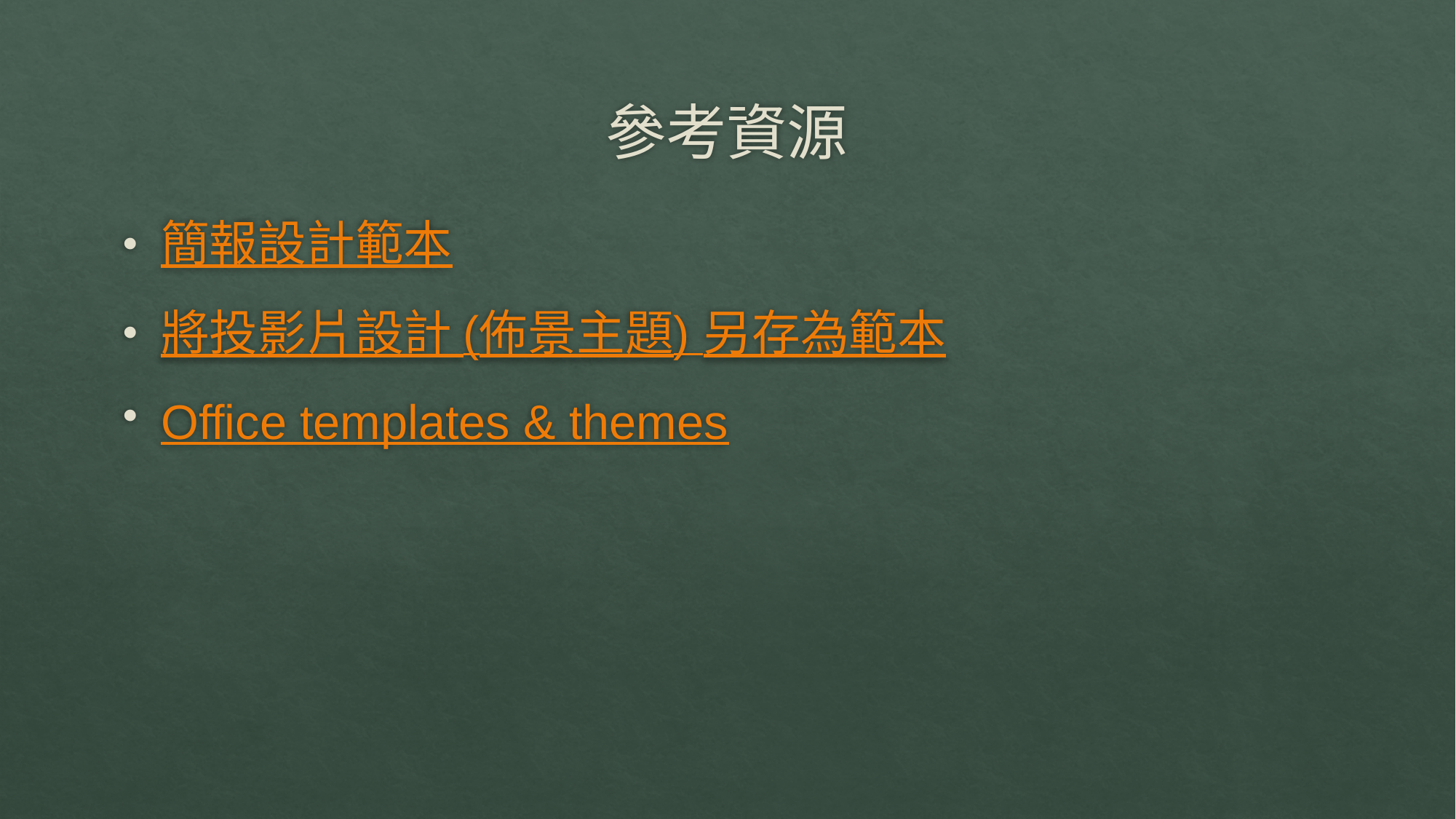

# 參考資源
簡報設計範本
將投影片設計 (佈景主題) 另存為範本
Office templates & themes